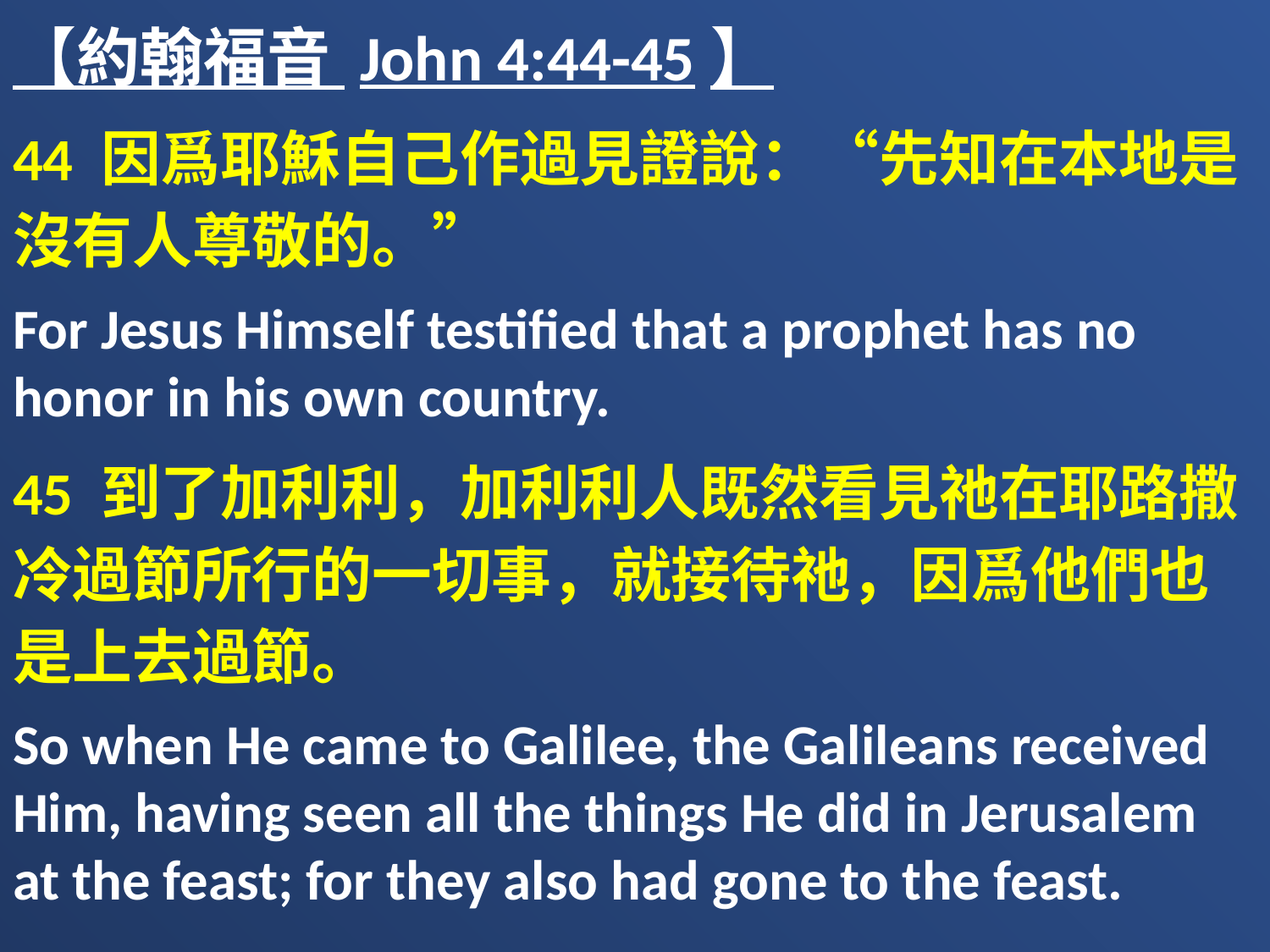

【約翰福音 John 4:44-45】
44 因爲耶穌自己作過見證說：“先知在本地是沒有人尊敬的。”
For Jesus Himself testified that a prophet has no honor in his own country.
45 到了加利利，加利利人既然看見祂在耶路撒冷過節所行的一切事，就接待祂，因爲他們也是上去過節。
So when He came to Galilee, the Galileans received Him, having seen all the things He did in Jerusalem at the feast; for they also had gone to the feast.